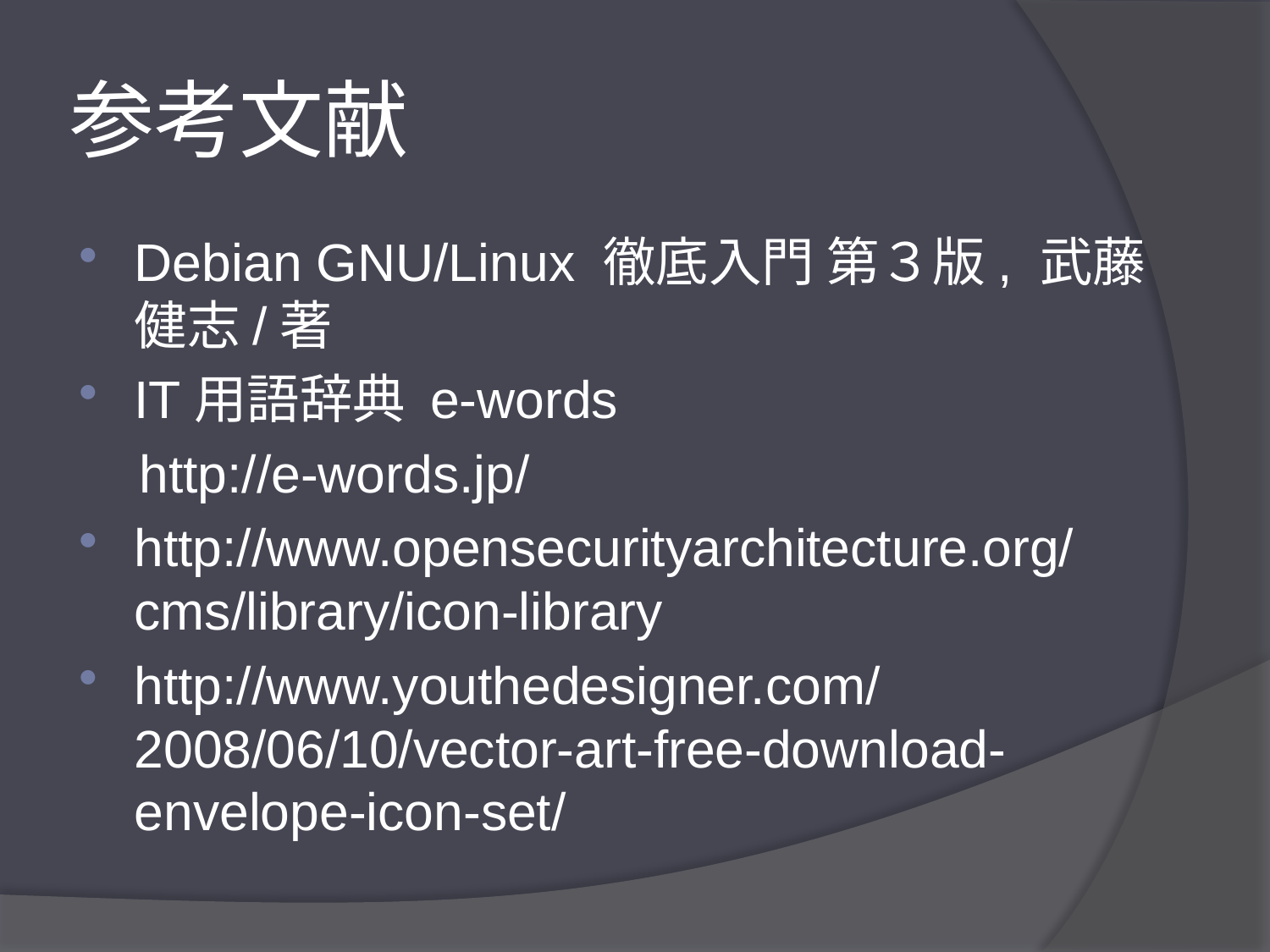

# 参考文献
Debian GNU/Linux 徹底入門 第３版, 武藤健志/著
IT用語辞典 e-words
    http://e-words.jp/
http://www.opensecurityarchitecture.org/cms/library/icon-library
http://www.youthedesigner.com/2008/06/10/vector-art-free-download-envelope-icon-set/